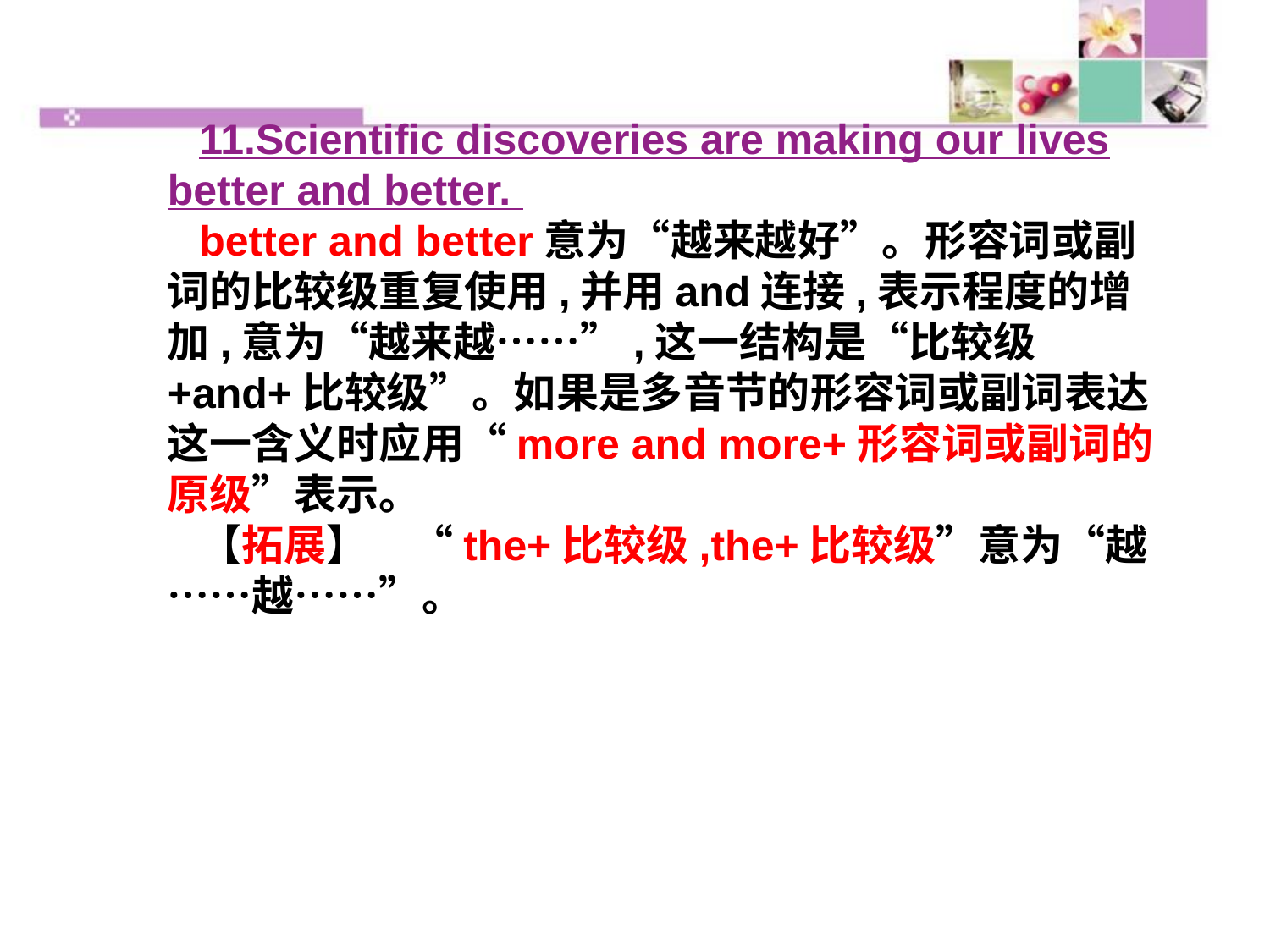

11.Scientific discoveries are making our lives better and better.
better and better意为“越来越好”。形容词或副词的比较级重复使用,并用and连接,表示程度的增加,意为“越来越……”,这一结构是“比较级+and+比较级”。如果是多音节的形容词或副词表达这一含义时应用“more and more+形容词或副词的原级”表示。
【拓展】　“the+比较级,the+比较级”意为“越……越……”。